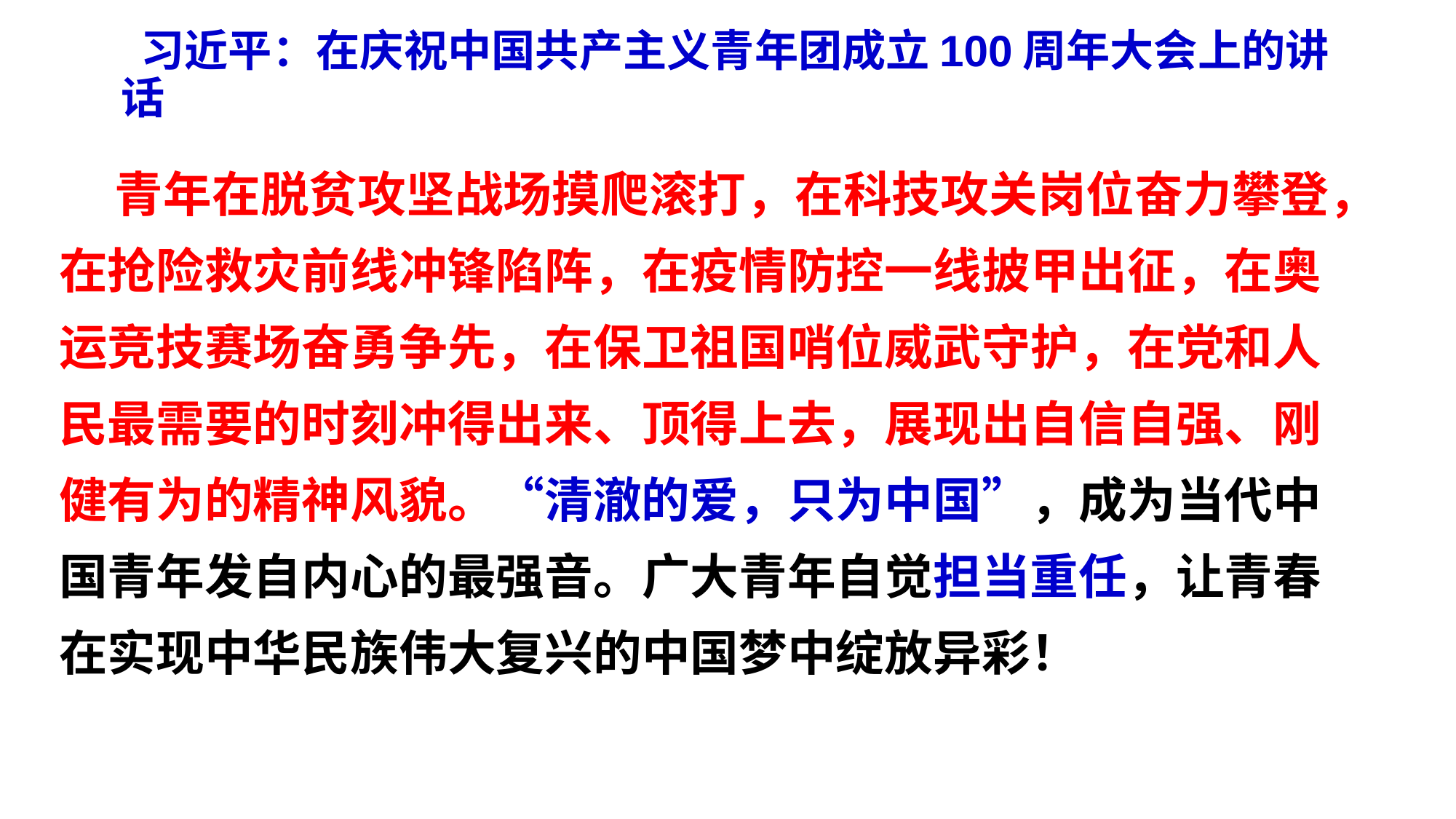

# 习近平：在庆祝中国共产主义青年团成立100周年大会上的讲话
    青年在脱贫攻坚战场摸爬滚打，在科技攻关岗位奋力攀登，在抢险救灾前线冲锋陷阵，在疫情防控一线披甲出征，在奥运竞技赛场奋勇争先，在保卫祖国哨位威武守护，在党和人民最需要的时刻冲得出来、顶得上去，展现出自信自强、刚健有为的精神风貌。“清澈的爱，只为中国”，成为当代中国青年发自内心的最强音。广大青年自觉担当重任，让青春在实现中华民族伟大复兴的中国梦中绽放异彩！